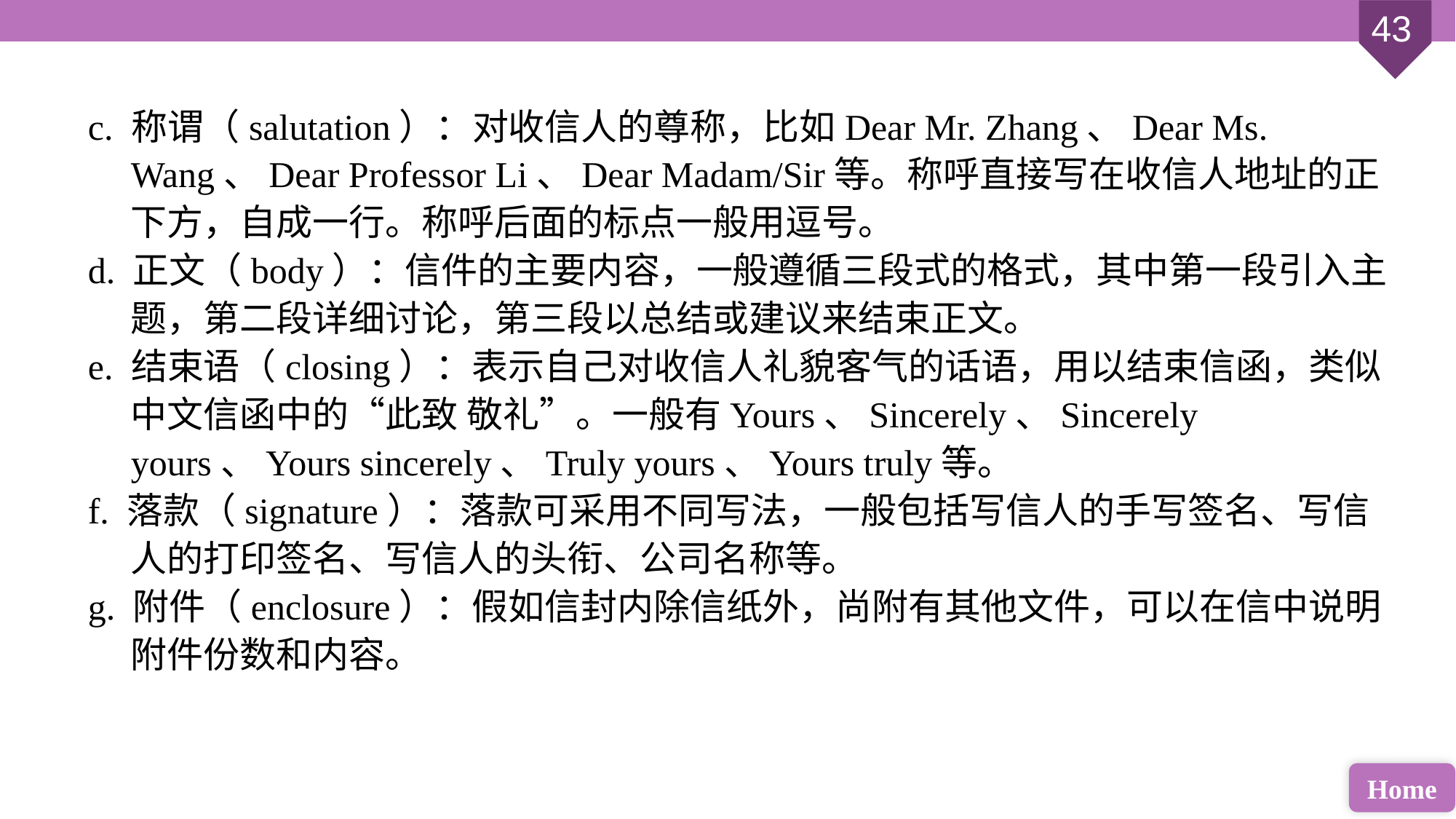

c. 称谓（salutation）：对收信人的尊称，比如Dear Mr. Zhang、Dear Ms. Wang、Dear Professor Li、Dear Madam/Sir等。称呼直接写在收信人地址的正下方，自成一行。称呼后面的标点一般用逗号。
d. 正文（body）：信件的主要内容，一般遵循三段式的格式，其中第一段引入主题，第二段详细讨论，第三段以总结或建议来结束正文。
e. 结束语（closing）：表示自己对收信人礼貌客气的话语，用以结束信函，类似中文信函中的“此致 敬礼”。一般有Yours、Sincerely、Sincerely yours、Yours sincerely、Truly yours、Yours truly等。
f. 落款（signature）：落款可采用不同写法，一般包括写信人的手写签名、写信人的打印签名、写信人的头衔、公司名称等。
g. 附件（enclosure）：假如信封内除信纸外，尚附有其他文件，可以在信中说明附件份数和内容。